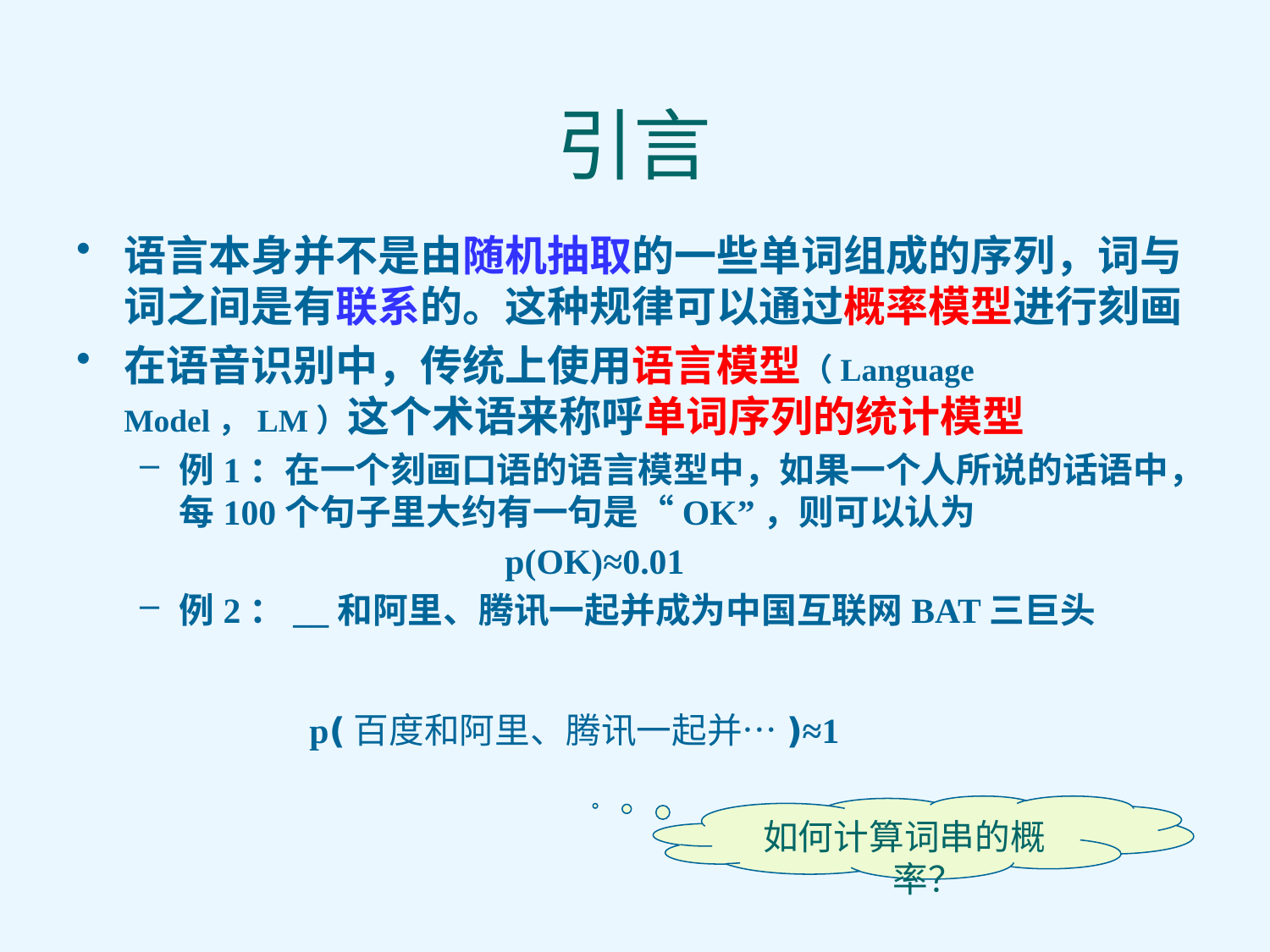

# 引言
语言本身并不是由随机抽取的一些单词组成的序列，词与词之间是有联系的。这种规律可以通过概率模型进行刻画
在语音识别中，传统上使用语言模型（Language Model，LM）这个术语来称呼单词序列的统计模型
例1：在一个刻画口语的语言模型中，如果一个人所说的话语中，每100个句子里大约有一句是“OK”，则可以认为
				p(OK)≈0.01
例2：__和阿里、腾讯一起并成为中国互联网BAT三巨头

p(百度和阿里、腾讯一起并…)≈1
如何计算词串的概率？